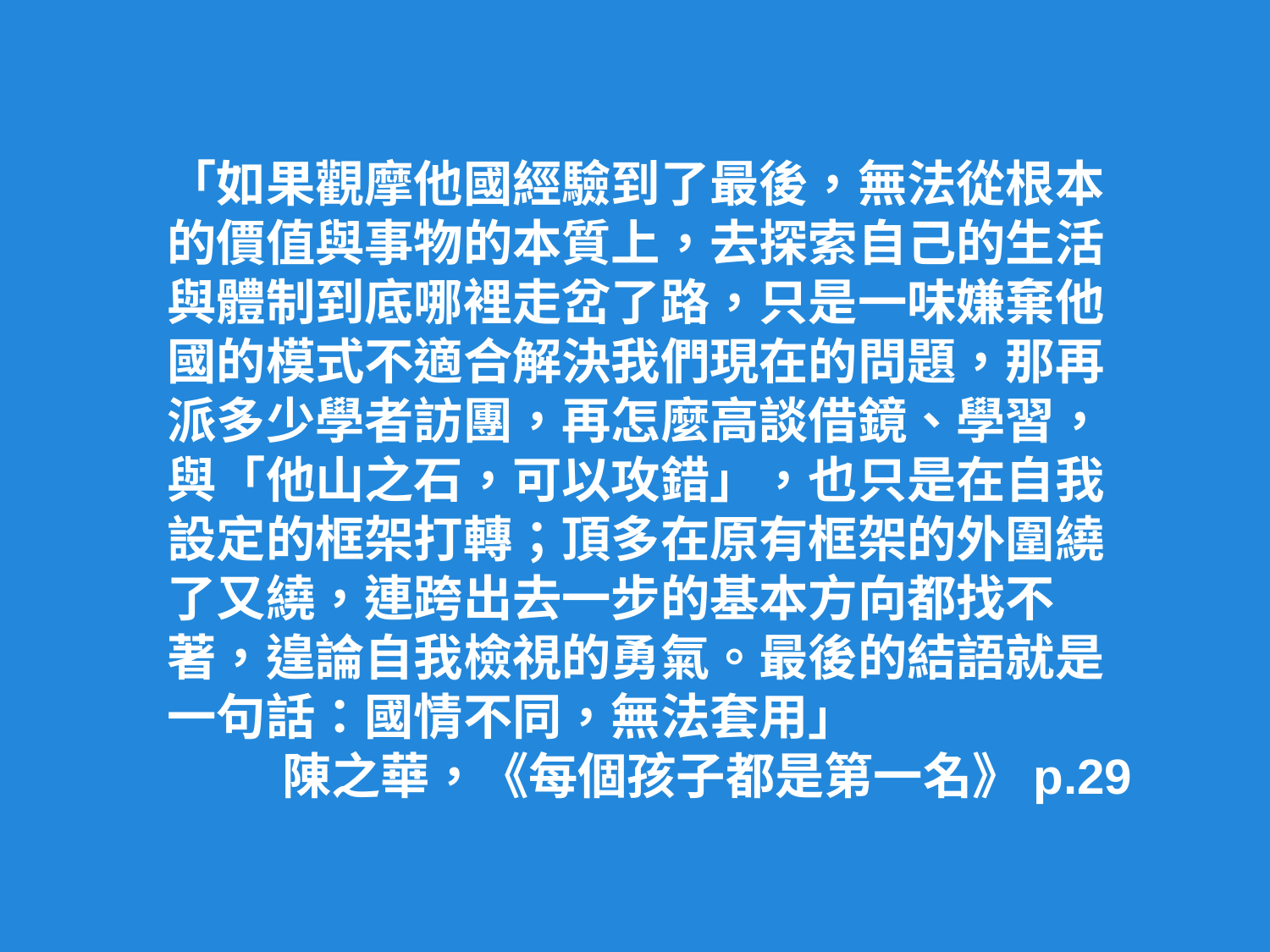

「如果觀摩他國經驗到了最後，無法從根本的價值與事物的本質上，去探索自己的生活與體制到底哪裡走岔了路，只是一味嫌棄他國的模式不適合解決我們現在的問題，那再派多少學者訪團，再怎麼高談借鏡、學習，與「他山之石，可以攻錯」，也只是在自我設定的框架打轉；頂多在原有框架的外圍繞了又繞，連跨出去一步的基本方向都找不著，遑論自我檢視的勇氣。最後的結語就是一句話：國情不同，無法套用」
陳之華，《每個孩子都是第一名》p.29